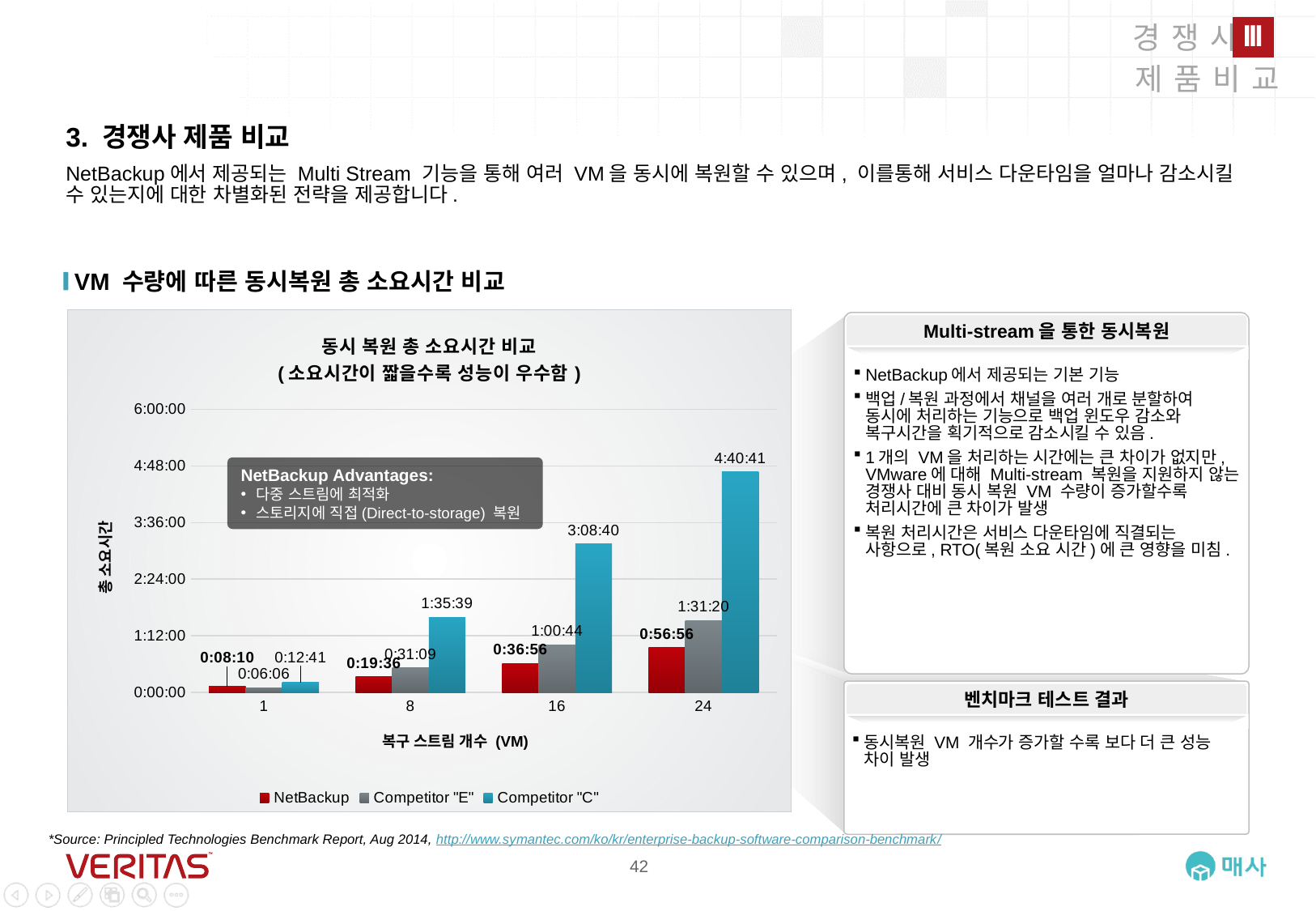

III
경쟁사
제품비교
# 3. 경쟁사 제품 비교
NetBackup에서 제공되는 Multi Stream 기능을 통해 여러 VM을 동시에 복원할 수 있으며, 이를통해 서비스 다운타임을 얼마나 감소시킬 수 있는지에 대한 차별화된 전략을 제공합니다.
VM 수량에 따른 동시복원 총 소요시간 비교

### Chart: 동시 복원 총 소요시간 비교 (소요시간이 짧을수록 성능이 우수함)

| Category | NetBackup | Competitor "E" | Competitor "C" |
|---|---|---|---|
| 1 | 0.005671296296296296 | 0.004236111111111111 | 0.00880787037037037 |
| 8 | 0.013611111111111114 | 0.021631944444444443 | 0.06642361111111111 |
| 16 | 0.025648148148148146 | 0.04217592592592592 | 0.1310185185185185 |
| 24 | 0.03953703703703703 | 0.06342592592592593 | 0.19491898148148148 |
NetBackup에서 제공되는 기본 기능
백업/복원 과정에서 채널을 여러 개로 분할하여 동시에 처리하는 기능으로 백업 윈도우 감소와 복구시간을 획기적으로 감소시킬 수 있음.
1개의 VM을 처리하는 시간에는 큰 차이가 없지만, VMware에 대해 Multi-stream 복원을 지원하지 않는 경쟁사 대비 동시 복원 VM 수량이 증가할수록 처리시간에 큰 차이가 발생
복원 처리시간은 서비스 다운타임에 직결되는 사항으로, RTO(복원 소요 시간)에 큰 영향을 미침.
Multi-stream을 통한 동시복원

NetBackup Advantages:
다중 스트림에 최적화
스토리지에 직접(Direct-to-storage) 복원

동시복원 VM 개수가 증가할 수록 보다 더 큰 성능 차이 발생
벤치마크 테스트 결과

*Source: Principled Technologies Benchmark Report, Aug 2014, http://www.symantec.com/ko/kr/enterprise-backup-software-comparison-benchmark/

42